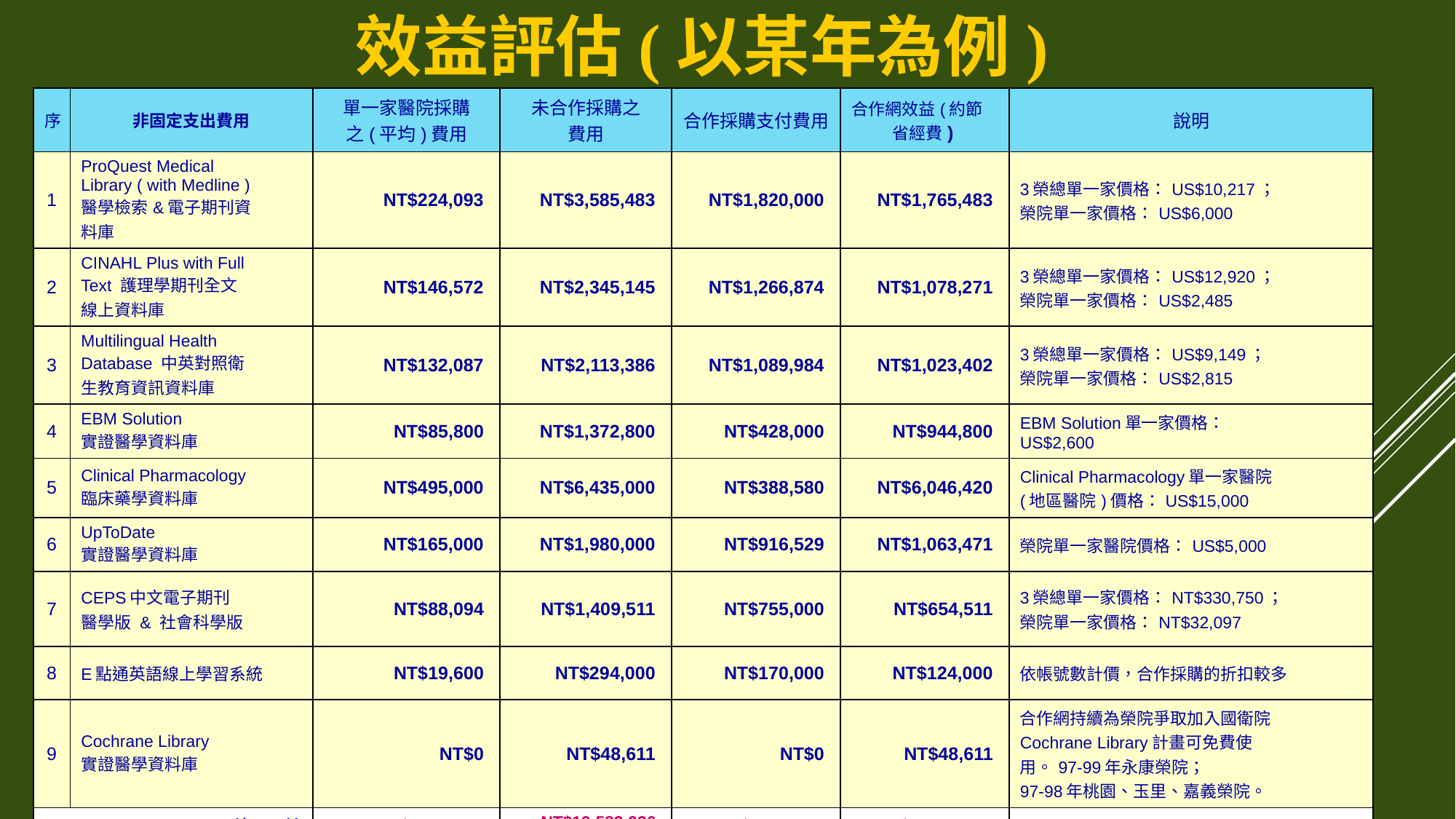

# 效益評估(以某年為例)
| 序 | 非固定支出費用 | 單一家醫院採購 之(平均)費用 | 未合作採購之 費用 | 合作採購支付費用 | 合作網效益(約節省經費) | 說明 |
| --- | --- | --- | --- | --- | --- | --- |
| 1 | ProQuest Medical Library ( with Medline ) 醫學檢索&電子期刊資 料庫 | NT$224,093 | NT$3,585,483 | NT$1,820,000 | NT$1,765,483 | 3榮總單一家價格：US$10,217； 榮院單一家價格：US$6,000 |
| 2 | CINAHL Plus with Full Text 護理學期刊全文 線上資料庫 | NT$146,572 | NT$2,345,145 | NT$1,266,874 | NT$1,078,271 | 3榮總單一家價格：US$12,920； 榮院單一家價格：US$2,485 |
| 3 | Multilingual Health Database 中英對照衛 生教育資訊資料庫 | NT$132,087 | NT$2,113,386 | NT$1,089,984 | NT$1,023,402 | 3榮總單一家價格：US$9,149； 榮院單一家價格：US$2,815 |
| 4 | EBM Solution 實證醫學資料庫 | NT$85,800 | NT$1,372,800 | NT$428,000 | NT$944,800 | EBM Solution單一家價格： US$2,600 |
| 5 | Clinical Pharmacology 臨床藥學資料庫 | NT$495,000 | NT$6,435,000 | NT$388,580 | NT$6,046,420 | Clinical Pharmacology單一家醫院 (地區醫院)價格：US$15,000 |
| 6 | UpToDate 實證醫學資料庫 | NT$165,000 | NT$1,980,000 | NT$916,529 | NT$1,063,471 | 榮院單一家醫院價格：US$5,000 |
| 7 | CEPS中文電子期刊 醫學版 & 社會科學版 | NT$88,094 | NT$1,409,511 | NT$755,000 | NT$654,511 | 3榮總單一家價格：NT$330,750； 榮院單一家價格：NT$32,097 |
| 8 | E點通英語線上學習系統 | NT$19,600 | NT$294,000 | NT$170,000 | NT$124,000 | 依帳號數計價，合作採購的折扣較多 |
| 9 | Cochrane Library 實證醫學資料庫 | NT$0 | NT$48,611 | NT$0 | NT$48,611 | 合作網持續為榮院爭取加入國衛院 Cochrane Library計畫可免費使 用。97-99年永康榮院； 97-98年桃園、玉里、嘉義榮院。 |
| 總 計 |  | NT$1,356,245 | NT$19,583,936 | NT$6,834,967 | NT$12,748,969 |  |
21